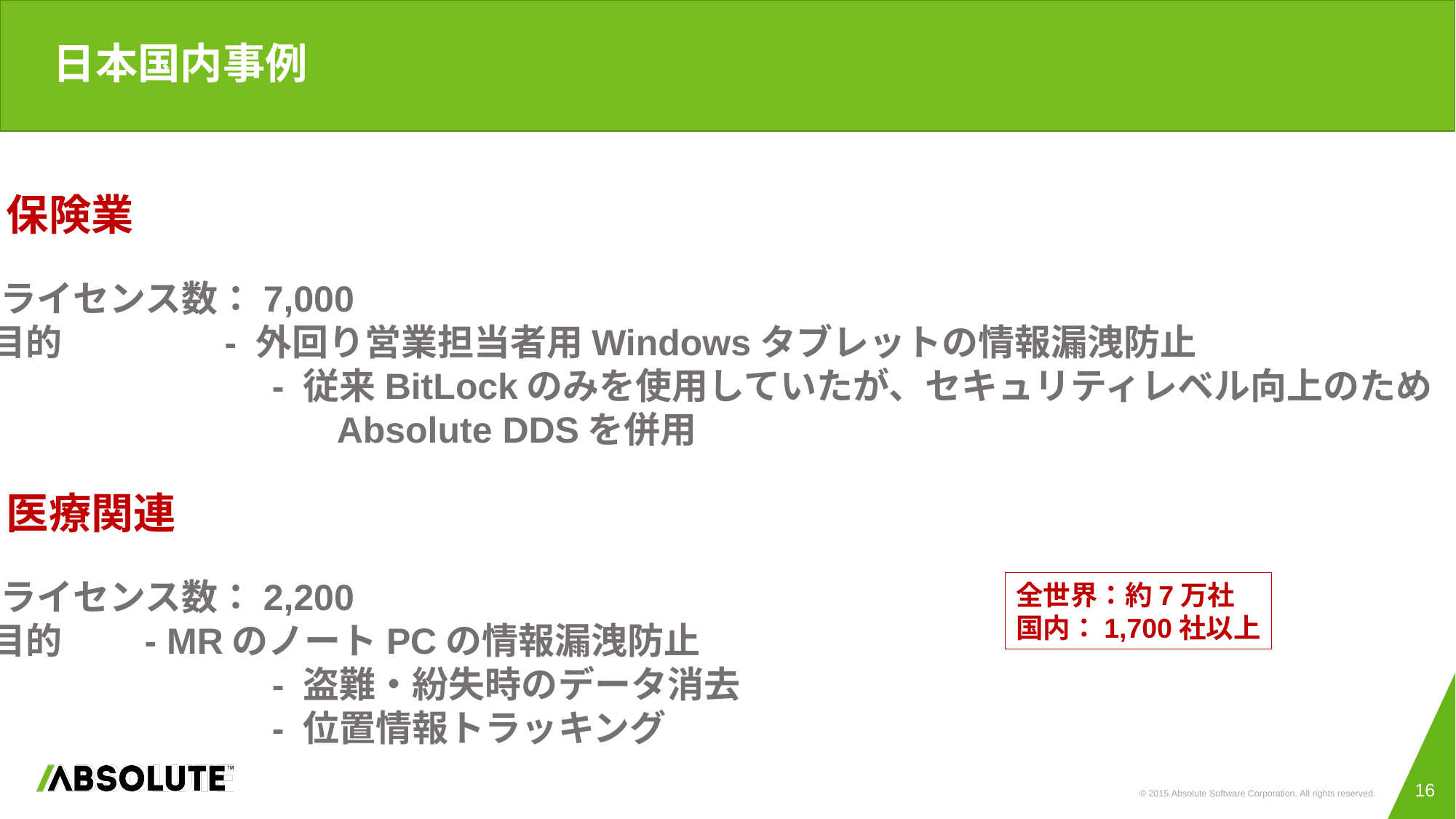

日本国内事例
・保険業

　ライセンス数：7,000
  目的　　　　 - 外回り営業担当者用Windowsタブレットの情報漏洩防止
　　　　　　　　 - 従来BitLockのみを使用していたが、セキュリティレベル向上のため
　　　　　　　　　　Absolute DDSを併用

・医療関連

　ライセンス数：2,200
  目的         - MRのノートPCの情報漏洩防止
　　　　　　　　 - 盗難・紛失時のデータ消去
　　　　　　　　 - 位置情報トラッキング

全世界：約7万社
国内：1,700社以上